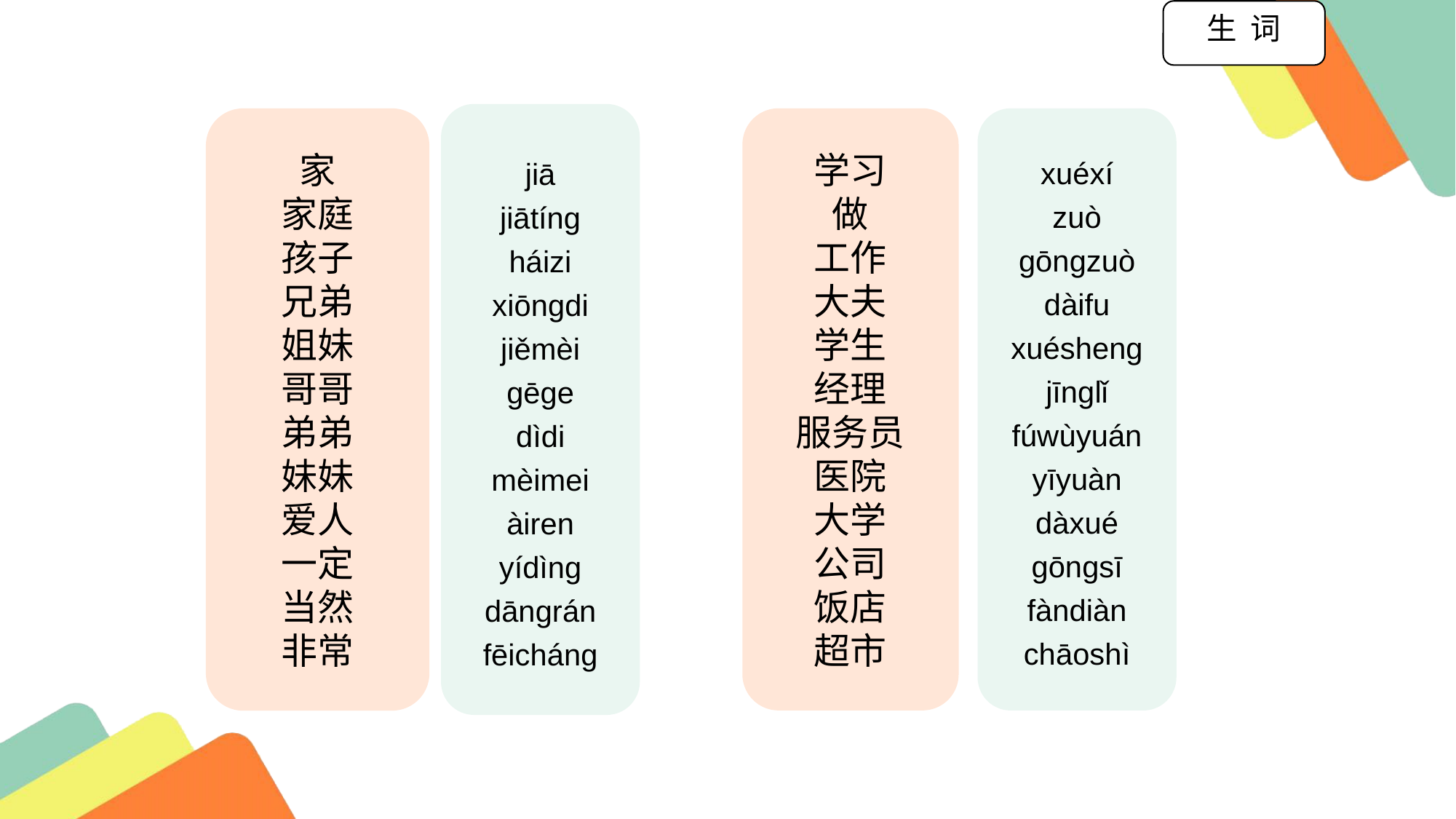

生  词
jiā
jiātíng
háizi
xiōngdi
jiěmèi
gēge
dìdi
mèimei
àiren
yídìng
dāngrán
fēicháng
家
家庭
孩子
兄弟
姐妹
哥哥
弟弟
妹妹
爱人
一定
当然
非常
学习
做
工作
大夫
学生
经理
服务员
医院
大学
公司
饭店
超市
xuéxí
zuò
gōngzuò
dàifu
xuésheng
jīnglǐ
fúwùyuán
yīyuàn
dàxué
gōngsī
fàndiàn
chāoshì